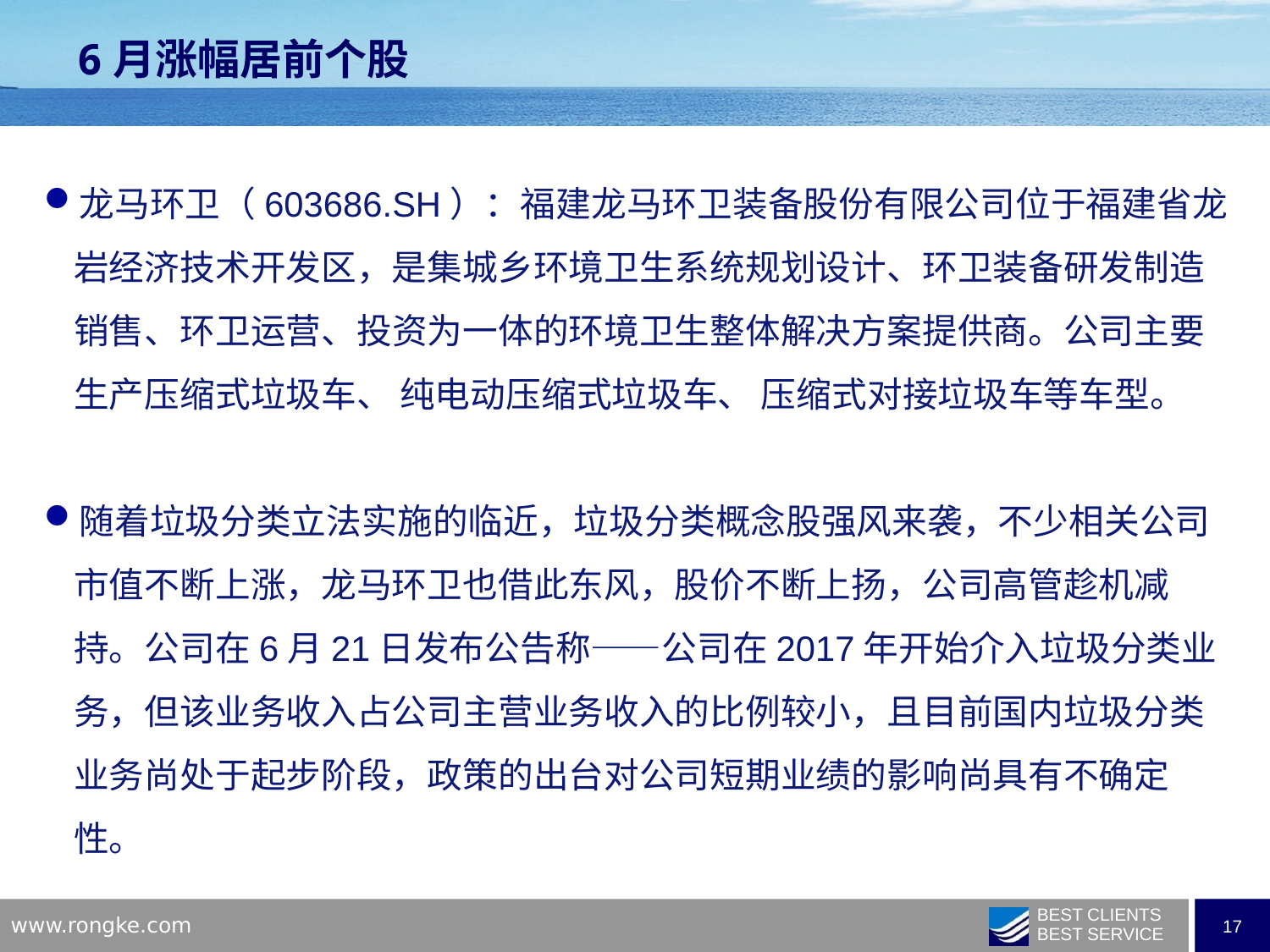

6月涨幅居前个股
龙马环卫（603686.SH）：福建龙马环卫装备股份有限公司位于福建省龙岩经济技术开发区，是集城乡环境卫生系统规划设计、环卫装备研发制造销售、环卫运营、投资为一体的环境卫生整体解决方案提供商。公司主要生产压缩式垃圾车、 纯电动压缩式垃圾车、 压缩式对接垃圾车等车型。

随着垃圾分类立法实施的临近，垃圾分类概念股强风来袭，不少相关公司市值不断上涨，龙马环卫也借此东风，股价不断上扬，公司高管趁机减持。公司在6月21日发布公告称——公司在2017年开始介入垃圾分类业务，但该业务收入占公司主营业务收入的比例较小，且目前国内垃圾分类业务尚处于起步阶段，政策的出台对公司短期业绩的影响尚具有不确定性。